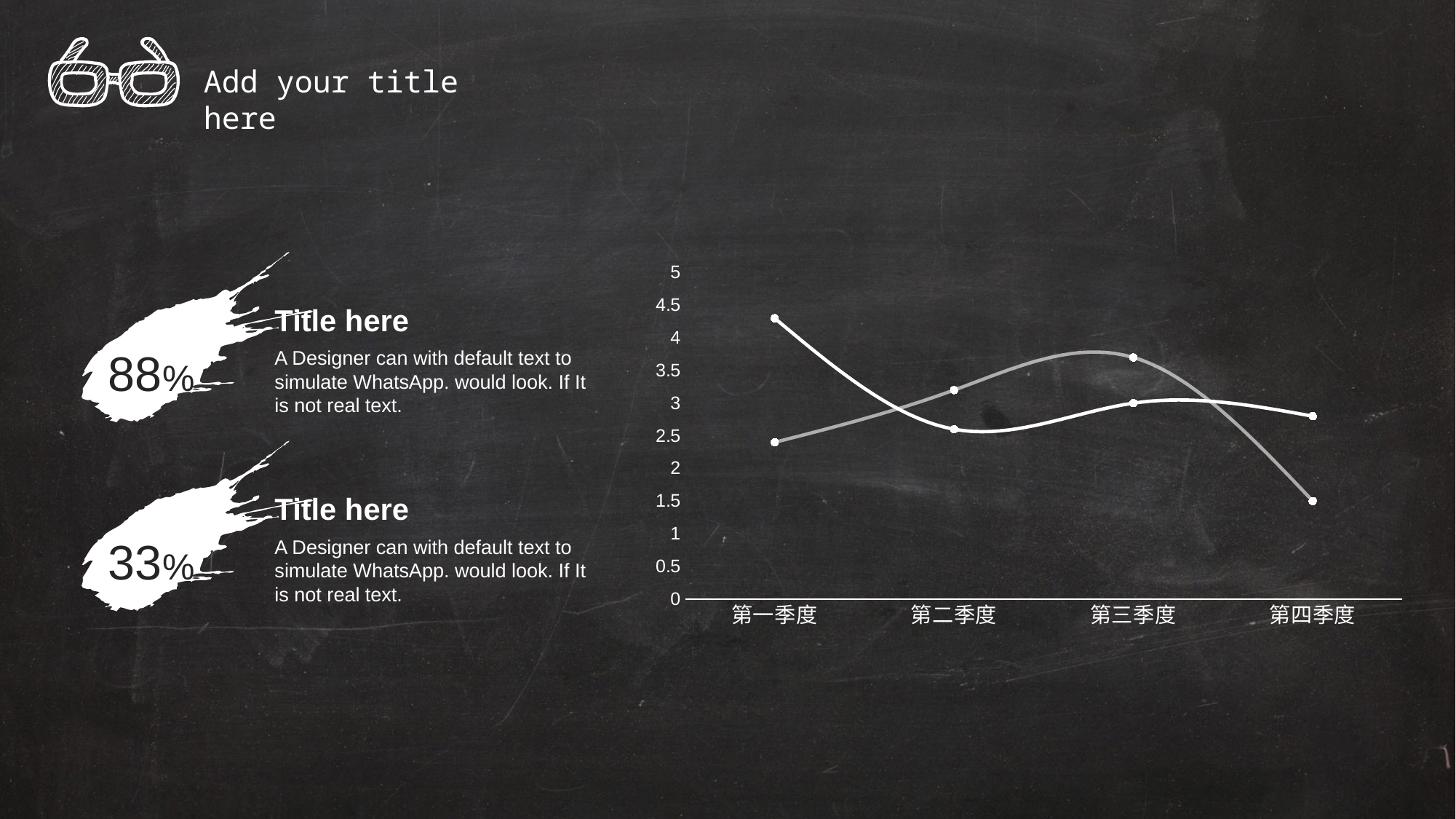

Add your title here

### Chart

| Category | A | B |
|---|---|---|
| 第一季度 | 4.3 | 2.4 |
| 第二季度 | 2.6 | 3.2 |
| 第三季度 | 3.0 | 3.7 |
| 第四季度 | 2.8 | 1.5 |
Title here
88%
A Designer can with default text to simulate WhatsApp. would look. If It is not real text.

Title here
33%
A Designer can with default text to simulate WhatsApp. would look. If It is not real text.